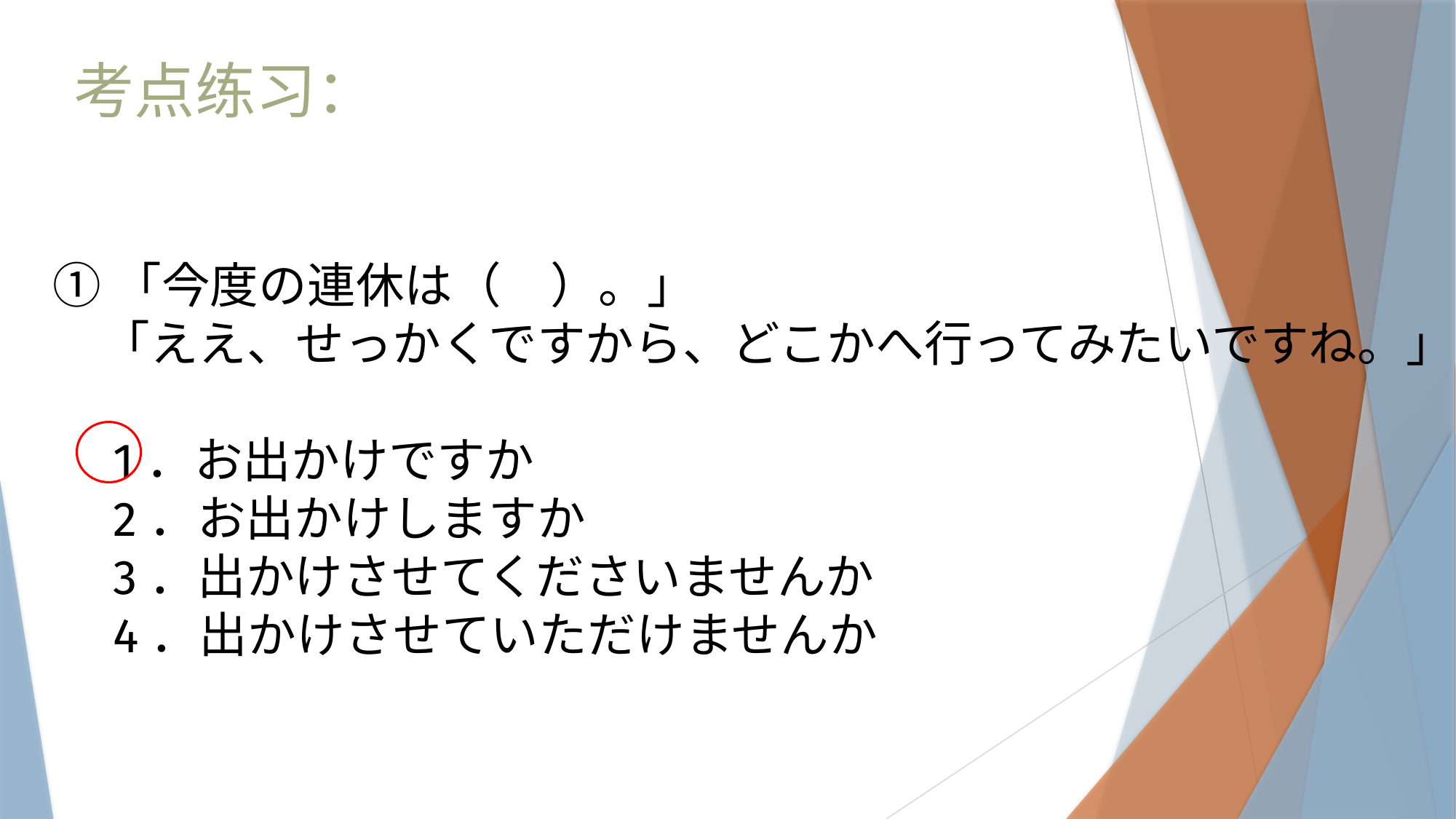

考点练习：
①「今度の連休は（　）。」
　「ええ、せっかくですから、どこかへ行ってみたいですね。」

　1．お出かけですか
　2．お出かけしますか
　3．出かけさせてくださいませんか
　4．出かけさせていただけませんか